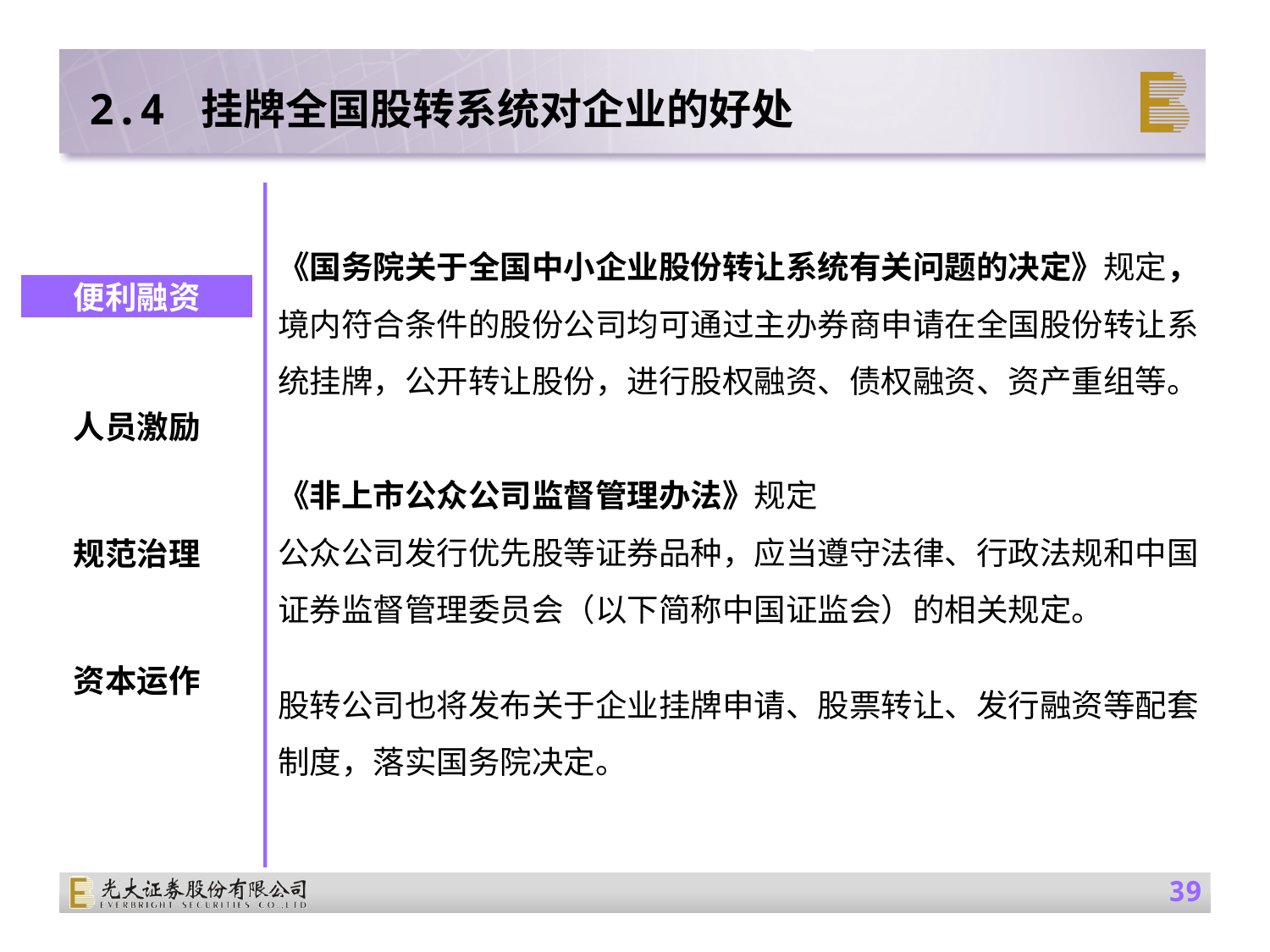

2.4 挂牌全国股转系统对企业的好处

《国务院关于全国中小企业股份转让系统有关问题的决定》规定，境内符合条件的股份公司均可通过主办券商申请在全国股份转让系统挂牌，公开转让股份，进行股权融资、债权融资、资产重组等。

《非上市公众公司监督管理办法》规定
公众公司发行优先股等证券品种，应当遵守法律、行政法规和中国证券监督管理委员会（以下简称中国证监会）的相关规定。

股转公司也将发布关于企业挂牌申请、股票转让、发行融资等配套制度，落实国务院决定。

便利融资
人员激励
规范治理
资本运作
39